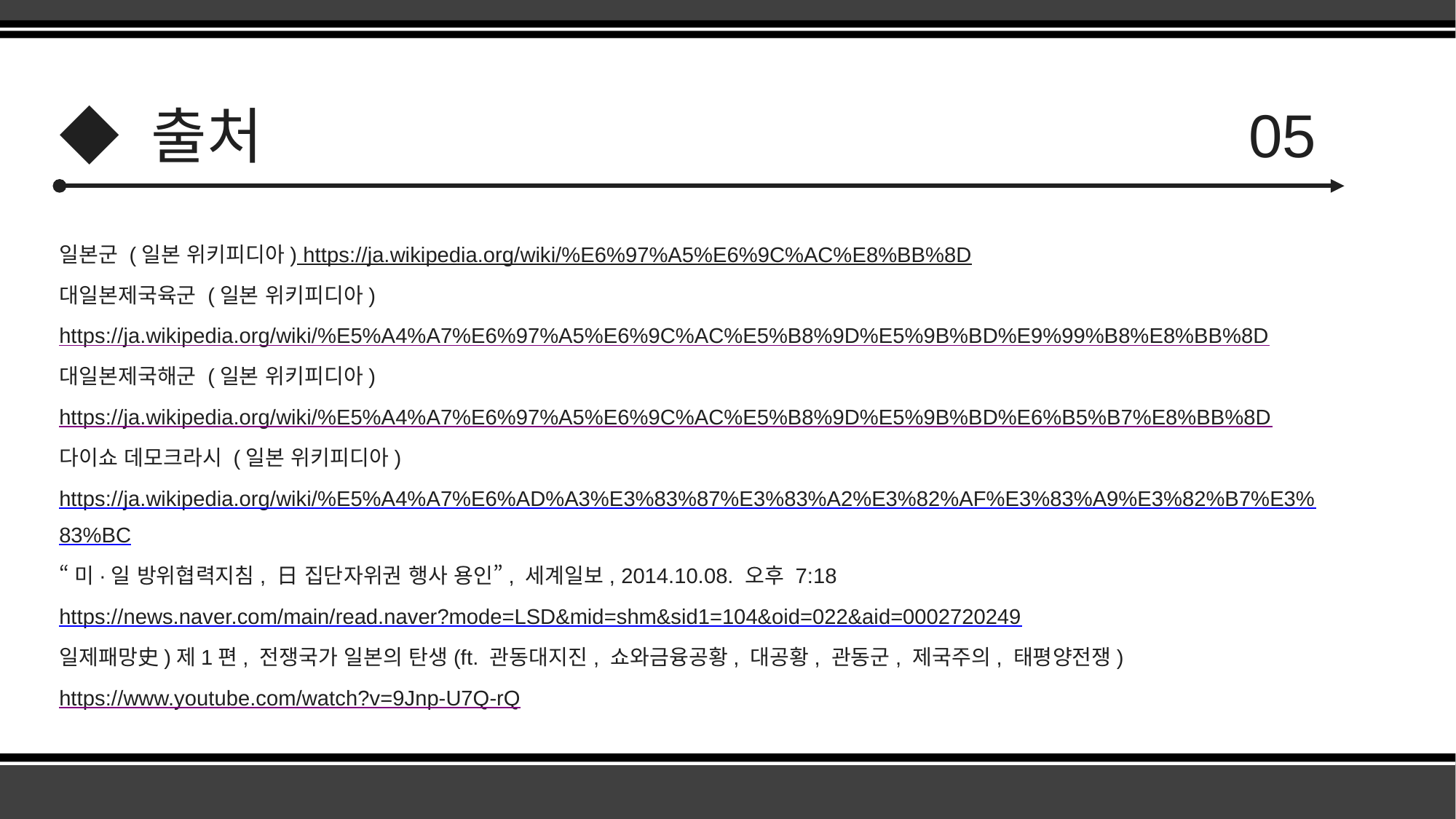

# ◆ 출처
 05
일본군 (일본 위키피디아) https://ja.wikipedia.org/wiki/%E6%97%A5%E6%9C%AC%E8%BB%8D
대일본제국육군 (일본 위키피디아)
https://ja.wikipedia.org/wiki/%E5%A4%A7%E6%97%A5%E6%9C%AC%E5%B8%9D%E5%9B%BD%E9%99%B8%E8%BB%8D
대일본제국해군 (일본 위키피디아)
https://ja.wikipedia.org/wiki/%E5%A4%A7%E6%97%A5%E6%9C%AC%E5%B8%9D%E5%9B%BD%E6%B5%B7%E8%BB%8D
다이쇼 데모크라시 (일본 위키피디아)
https://ja.wikipedia.org/wiki/%E5%A4%A7%E6%AD%A3%E3%83%87%E3%83%A2%E3%82%AF%E3%83%A9%E3%82%B7%E3%83%BC
“미·일 방위협력지침, 日 집단자위권 행사 용인”, 세계일보, 2014.10.08. 오후 7:18
https://news.naver.com/main/read.naver?mode=LSD&mid=shm&sid1=104&oid=022&aid=0002720249
일제패망史)제1편, 전쟁국가 일본의 탄생(ft. 관동대지진, 쇼와금융공황, 대공황, 관동군, 제국주의, 태평양전쟁)
https://www.youtube.com/watch?v=9Jnp-U7Q-rQ